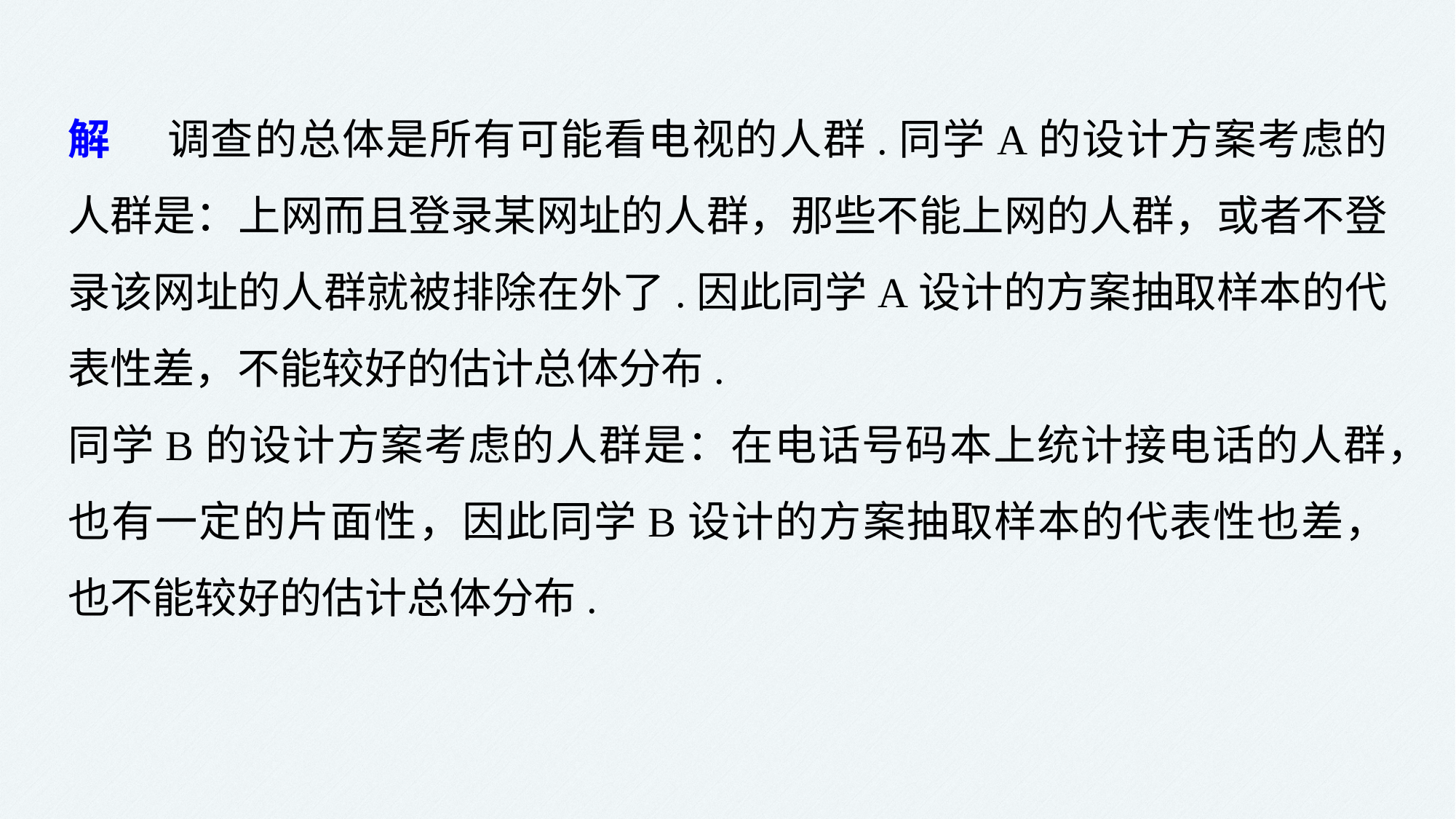

解　 调查的总体是所有可能看电视的人群.同学A的设计方案考虑的人群是：上网而且登录某网址的人群，那些不能上网的人群，或者不登录该网址的人群就被排除在外了.因此同学A设计的方案抽取样本的代表性差，不能较好的估计总体分布.
同学B的设计方案考虑的人群是：在电话号码本上统计接电话的人群，也有一定的片面性，因此同学B设计的方案抽取样本的代表性也差，也不能较好的估计总体分布.